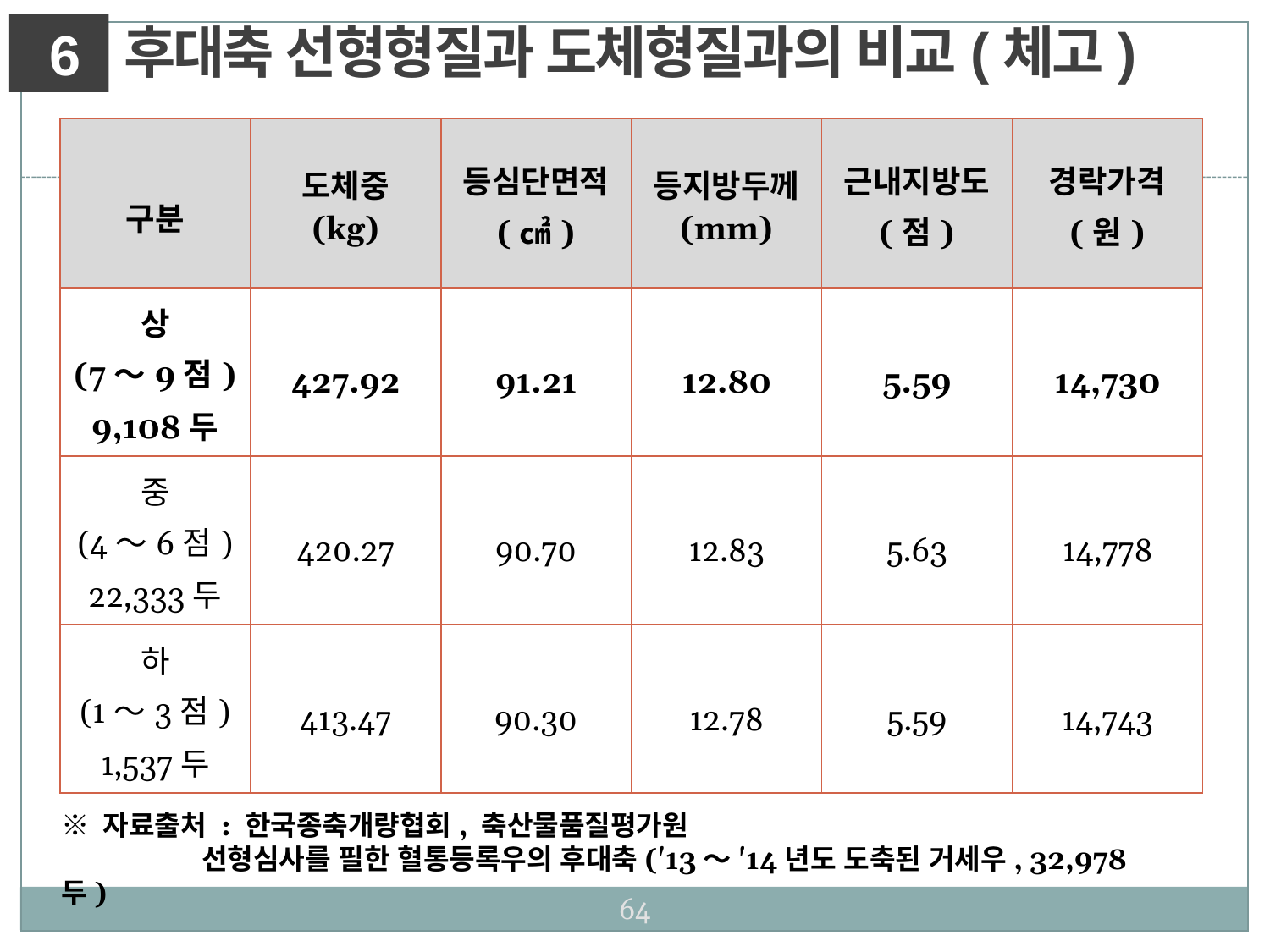

후대축 선형형질과 도체형질과의 비교(체고)
6
| 구분 | 도체중 (kg) | 등심단면적 (㎠) | 등지방두께 (mm) | 근내지방도 (점) | 경락가격 (원) |
| --- | --- | --- | --- | --- | --- |
| 상 (7～9점) 9,108두 | 427.92 | 91.21 | 12.80 | 5.59 | 14,730 |
| 중 (4～6점) 22,333두 | 420.27 | 90.70 | 12.83 | 5.63 | 14,778 |
| 하 (1～3점) 1,537두 | 413.47 | 90.30 | 12.78 | 5.59 | 14,743 |
※ 자료출처 : 한국종축개량협회, 축산물품질평가원
                 선형심사를 필한 혈통등록우의 후대축('13～'14년도 도축된 거세우, 32,978두)
64